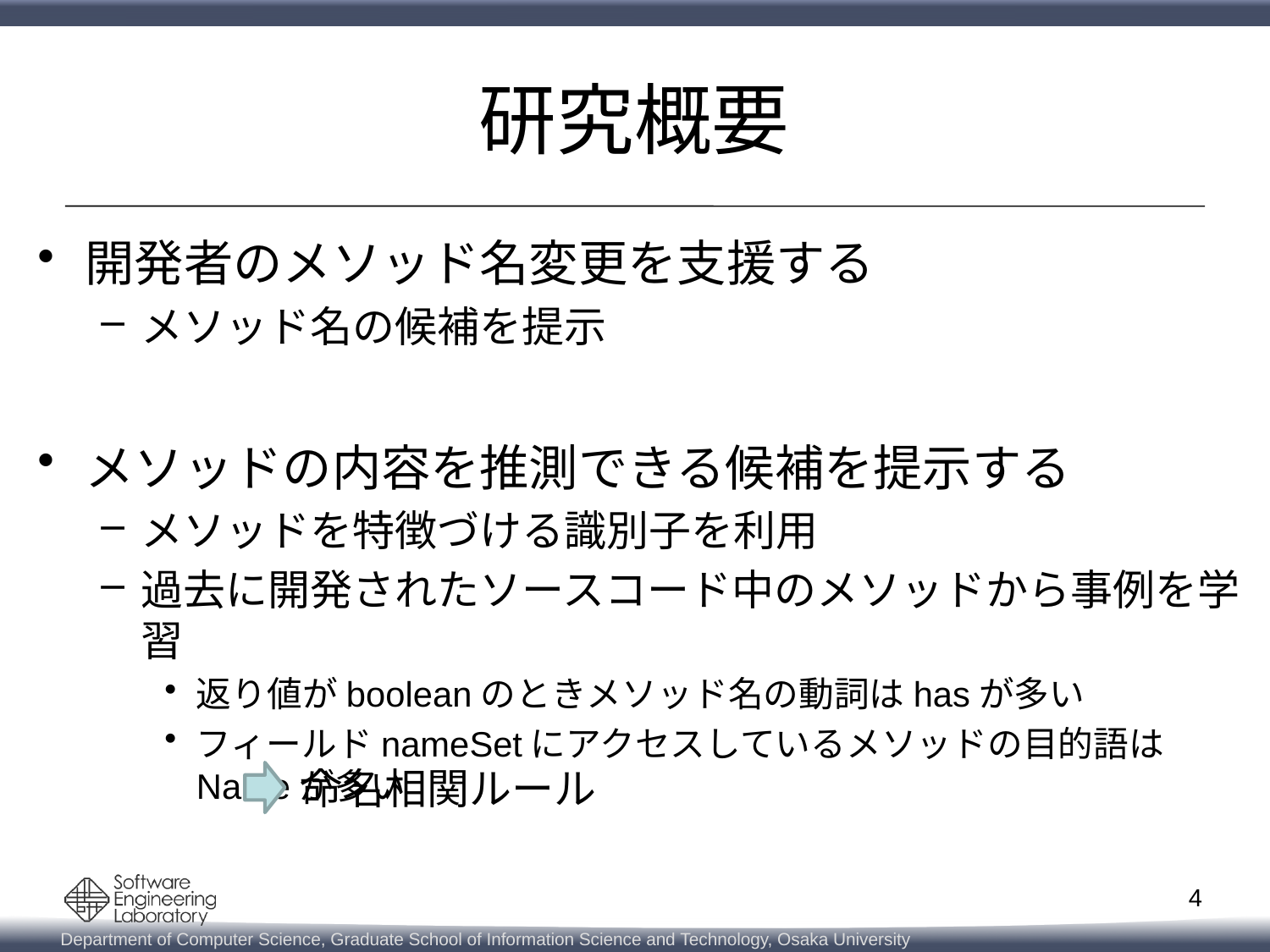

# 研究概要
開発者のメソッド名変更を支援する
メソッド名の候補を提示

メソッドの内容を推測できる候補を提示する
メソッドを特徴づける識別子を利用
過去に開発されたソースコード中のメソッドから事例を学習
返り値がbooleanのときメソッド名の動詞はhasが多い
フィールドnameSetにアクセスしているメソッドの目的語はNameが多い

命名相関ルール

4